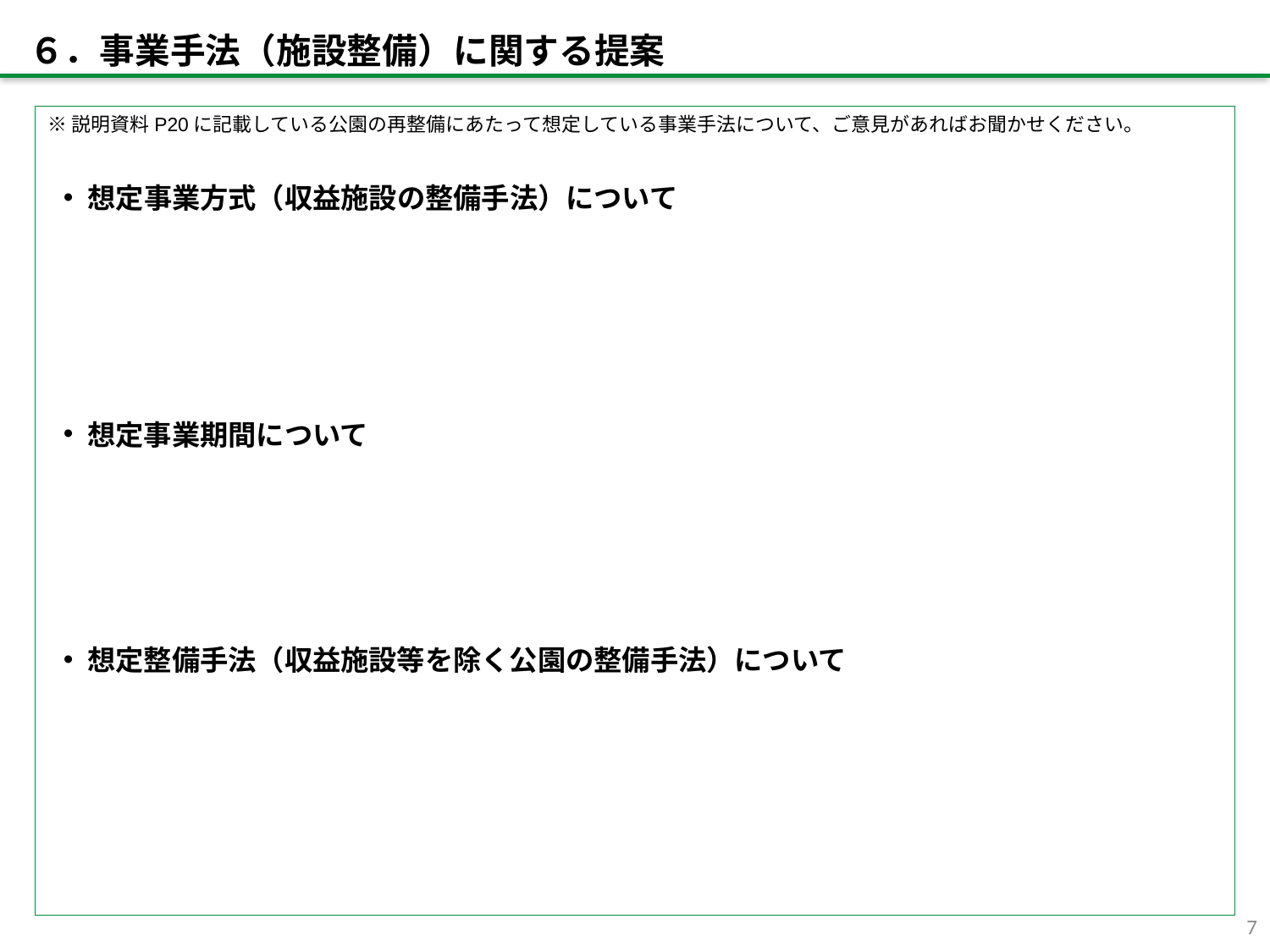

６．事業手法（施設整備）に関する提案
※説明資料P20に記載している公園の再整備にあたって想定している事業手法について、ご意見があればお聞かせください。
想定事業方式（収益施設の整備手法）について
想定事業期間について
想定整備手法（収益施設等を除く公園の整備手法）について
7